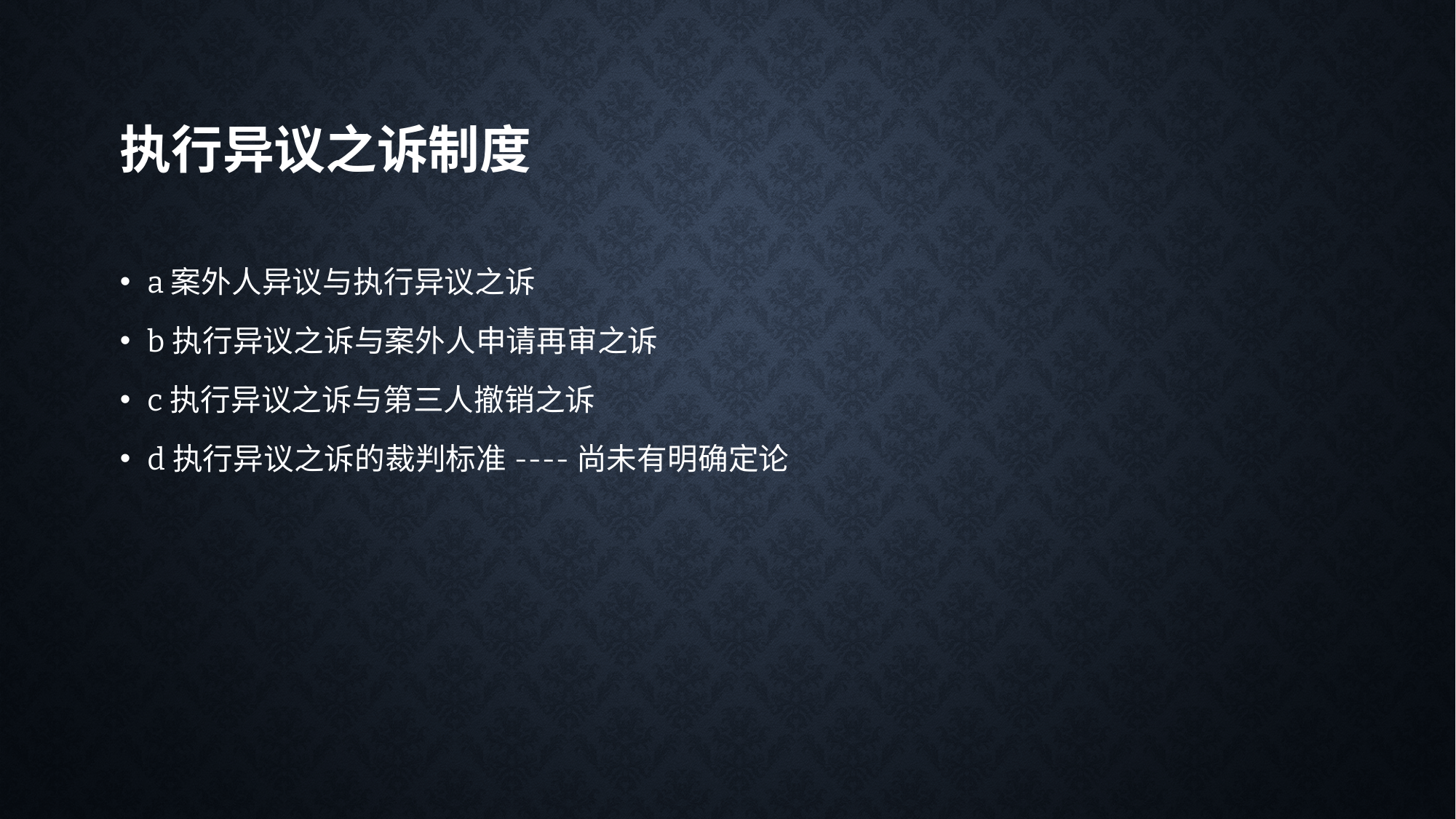

# 执行异议之诉制度
a案外人异议与执行异议之诉
b执行异议之诉与案外人申请再审之诉
c执行异议之诉与第三人撤销之诉
d执行异议之诉的裁判标准----尚未有明确定论